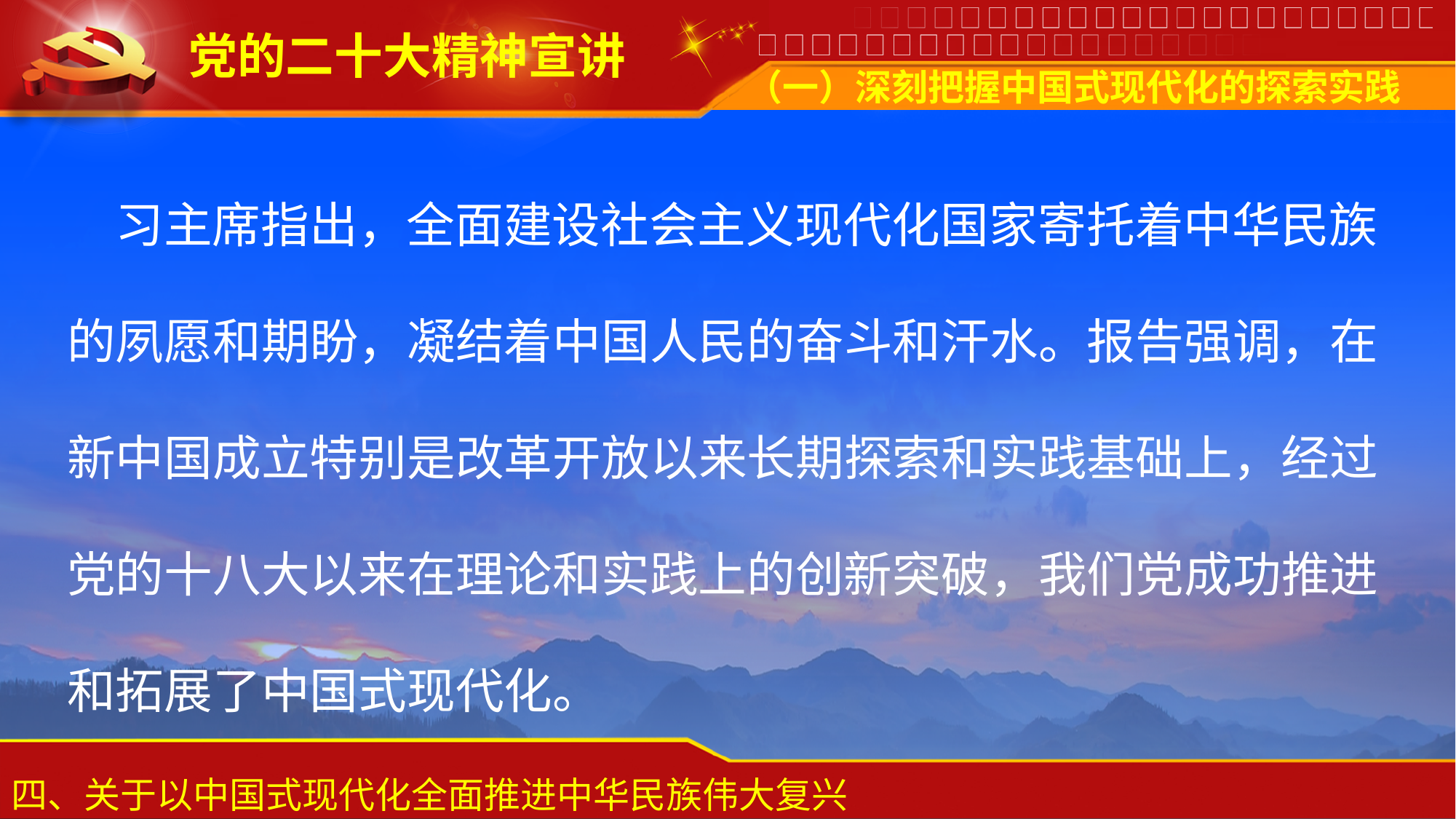

党的二十大精神宣讲
（一）深刻把握中国式现代化的探索实践
    习主席指出，全面建设社会主义现代化国家寄托着中华民族的夙愿和期盼，凝结着中国人民的奋斗和汗水。报告强调，在新中国成立特别是改革开放以来长期探索和实践基础上，经过党的十八大以来在理论和实践上的创新突破，我们党成功推进和拓展了中国式现代化。
四、关于以中国式现代化全面推进中华民族伟大复兴